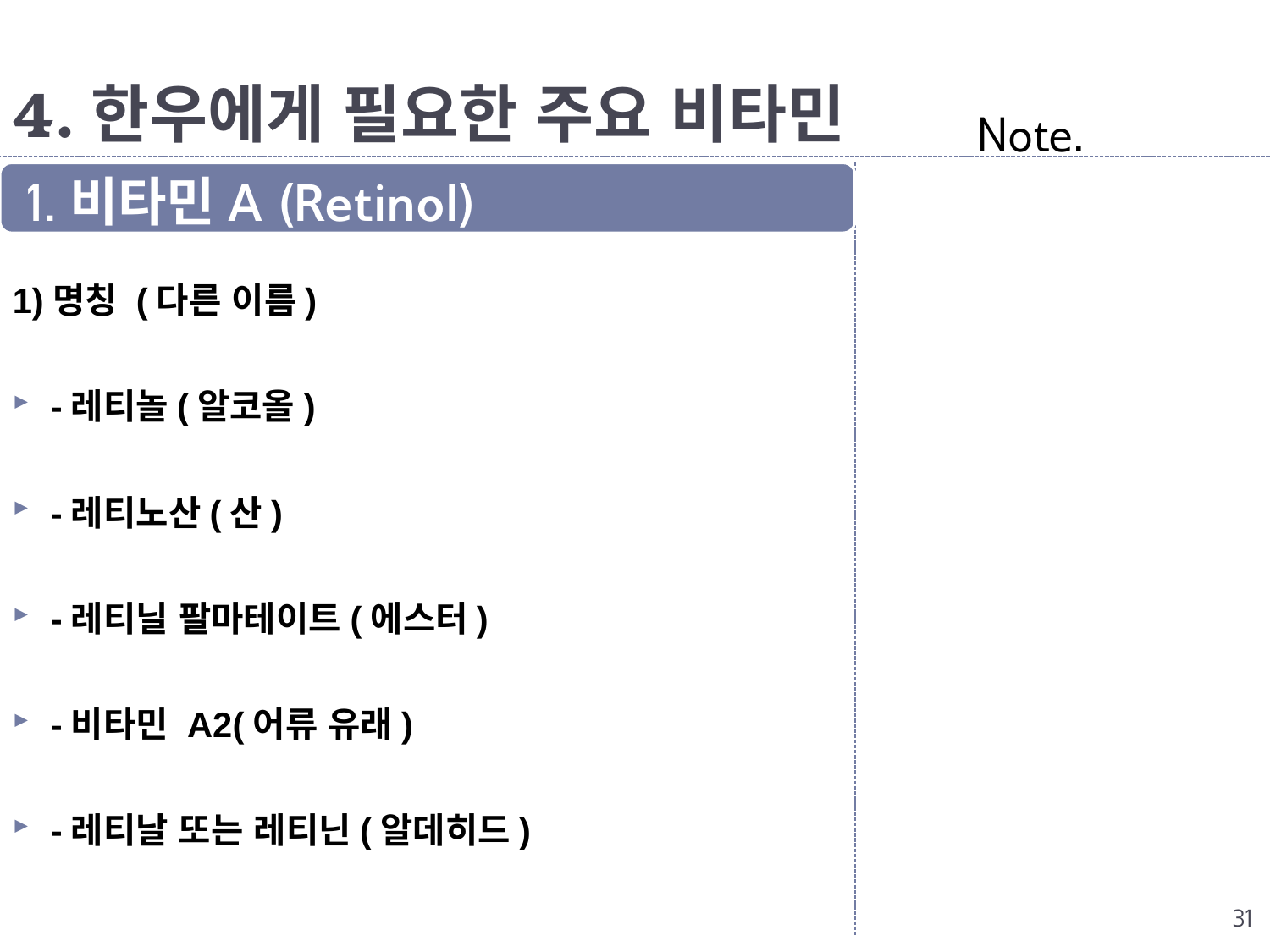

# 4.한우에게 필요한 주요 비타민
Note.

1.비타민A (Retinol)

1)명칭 (다른 이름)

-레티놀(알코올)

-레티노산(산)

-레티닐 팔마테이트(에스터)

-비타민 A2(어류 유래)

-레티날 또는 레티닌(알데히드)
31